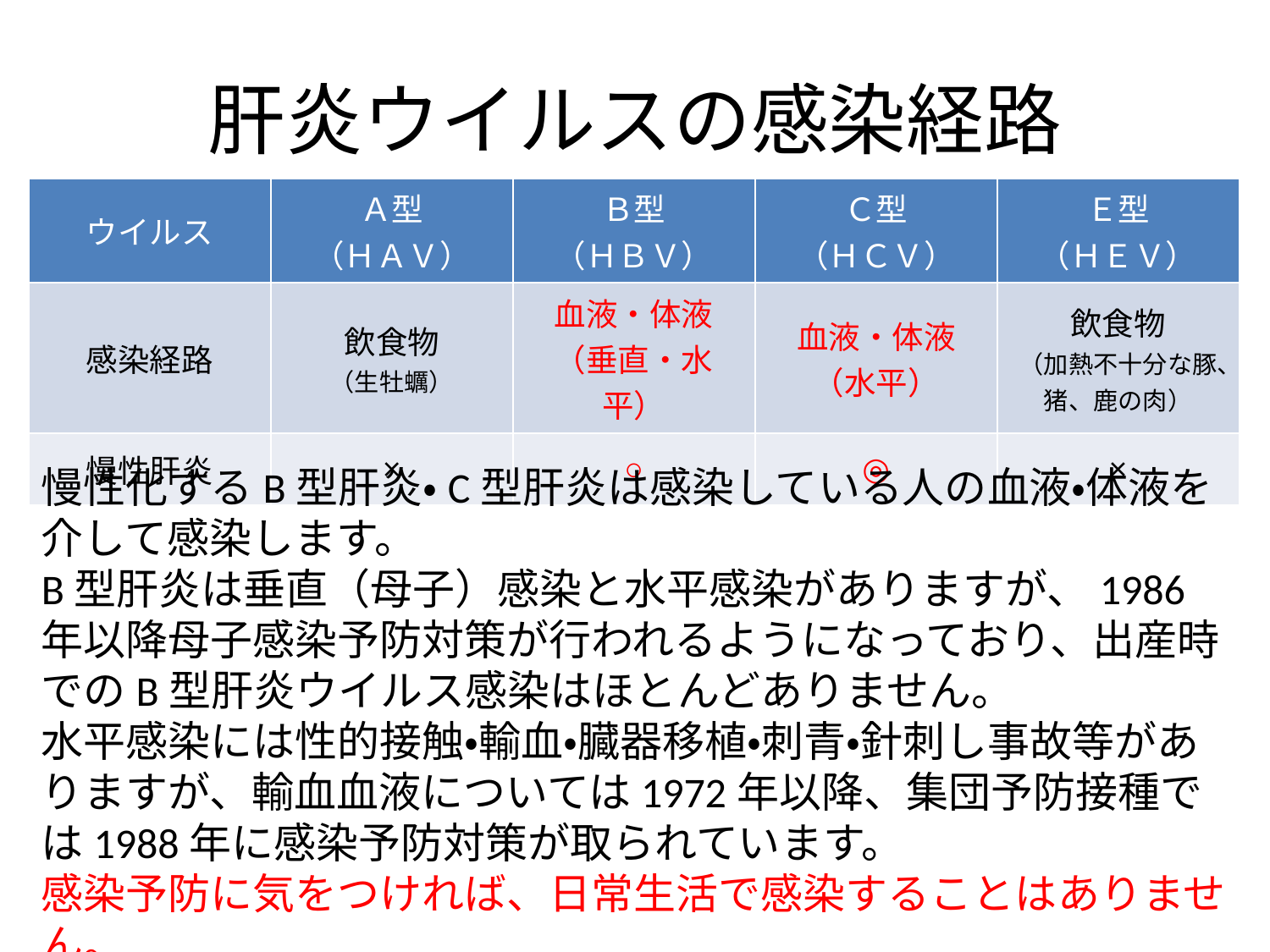

# 肝炎ウイルスの感染経路
| ウイルス | Ａ型 （ＨＡＶ） | Ｂ型 （ＨＢＶ） | Ｃ型 （ＨＣＶ） | Ｅ型 （ＨＥＶ） |
| --- | --- | --- | --- | --- |
| 感染経路 | 飲食物 （生牡蠣） | 血液・体液 （垂直・水平） | 血液・体液 （水平） | 飲食物 （加熱不十分な豚、猪、鹿の肉） |
| 慢性肝炎 | × | ○ | ◎ | × |
慢性化するB型肝炎・C型肝炎は感染している人の血液・体液を介して感染します。
B型肝炎は垂直（母子）感染と水平感染がありますが、1986年以降母子感染予防対策が行われるようになっており、出産時でのB型肝炎ウイルス感染はほとんどありません。
水平感染には性的接触・輸血・臓器移植・刺青・針刺し事故等がありますが、輸血血液については1972年以降、集団予防接種では1988年に感染予防対策が取られています。
感染予防に気をつければ、日常生活で感染することはありません。